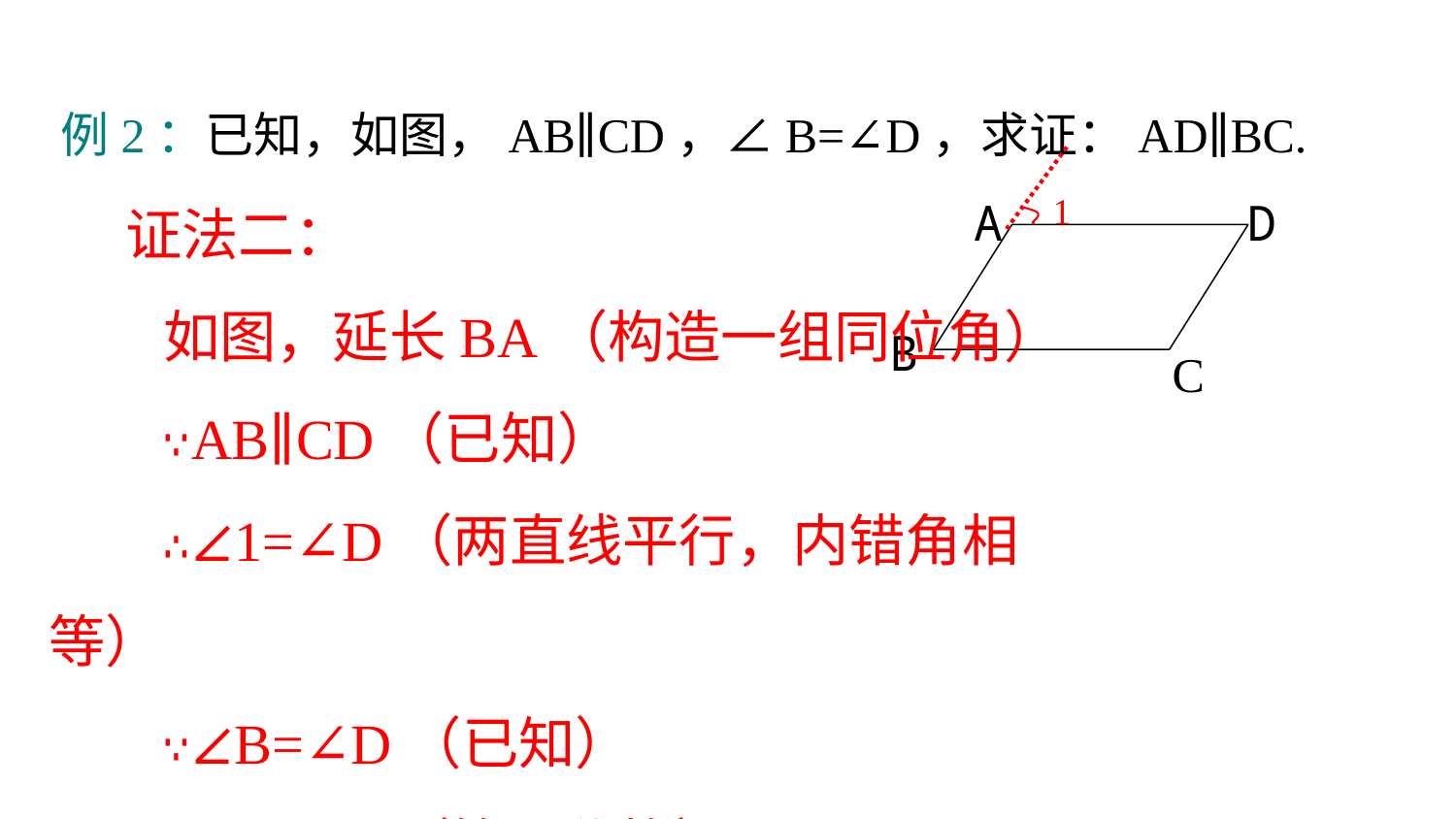

例2：已知，如图，AB∥CD，∠B=∠D，求证：AD∥BC.
1

     证法二：
        如图，延长BA（构造一组同位角）
        ∵AB∥CD（已知）
        ∴∠1=∠D（两直线平行，内错角相等）
        ∵∠B=∠D（已知）
        ∴∠1=∠B（等量代换）
        ∴AD∥BC（同位角相等，两直线平行）
A
D

C
B